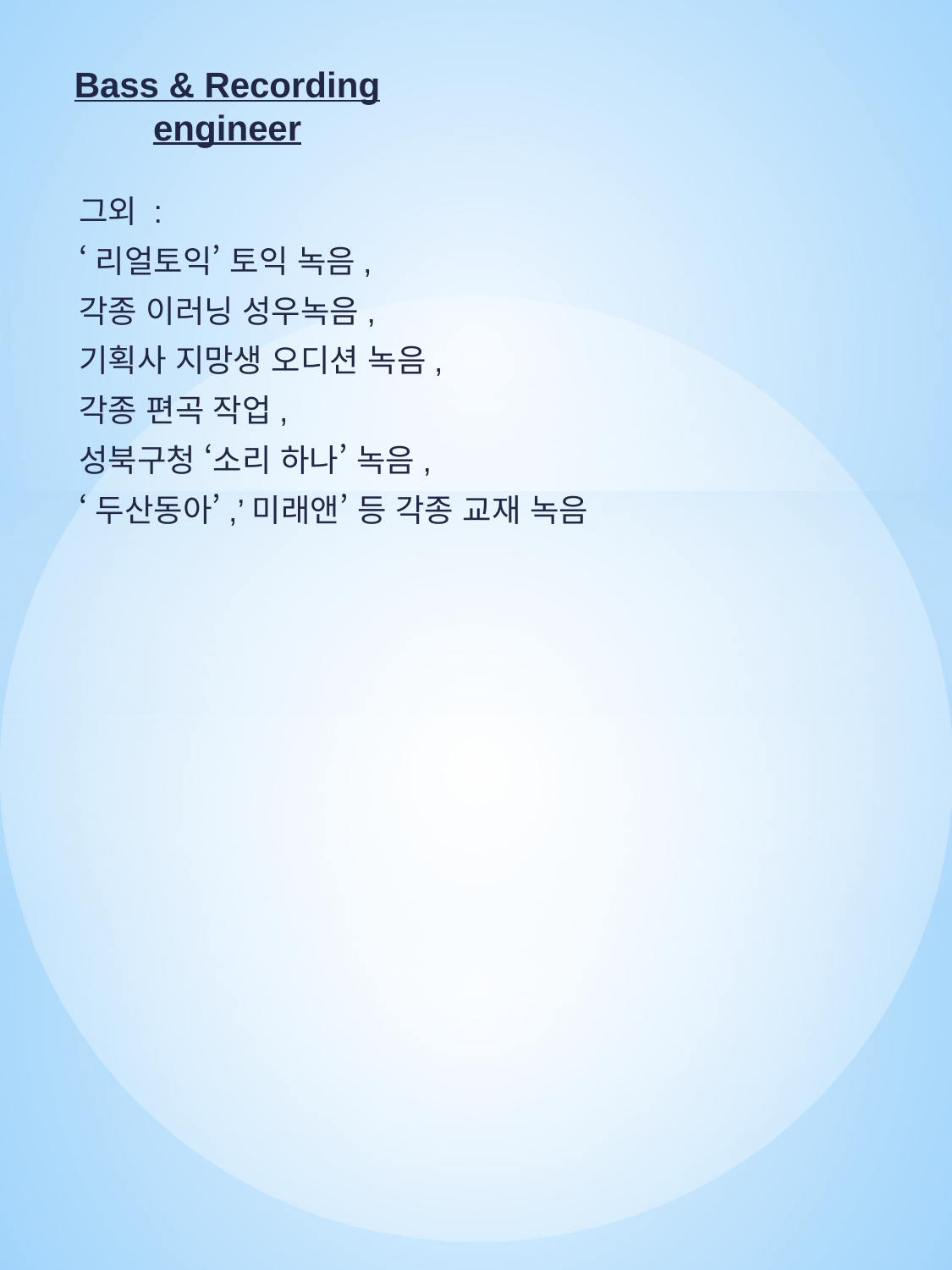

Bass & Recording engineer
그외 :
‘리얼토익’ 토익 녹음,
각종 이러닝 성우녹음,
기획사 지망생 오디션 녹음,
각종 편곡 작업,
성북구청 ‘소리 하나’ 녹음,
‘두산동아’,’미래앤’ 등 각종 교재 녹음